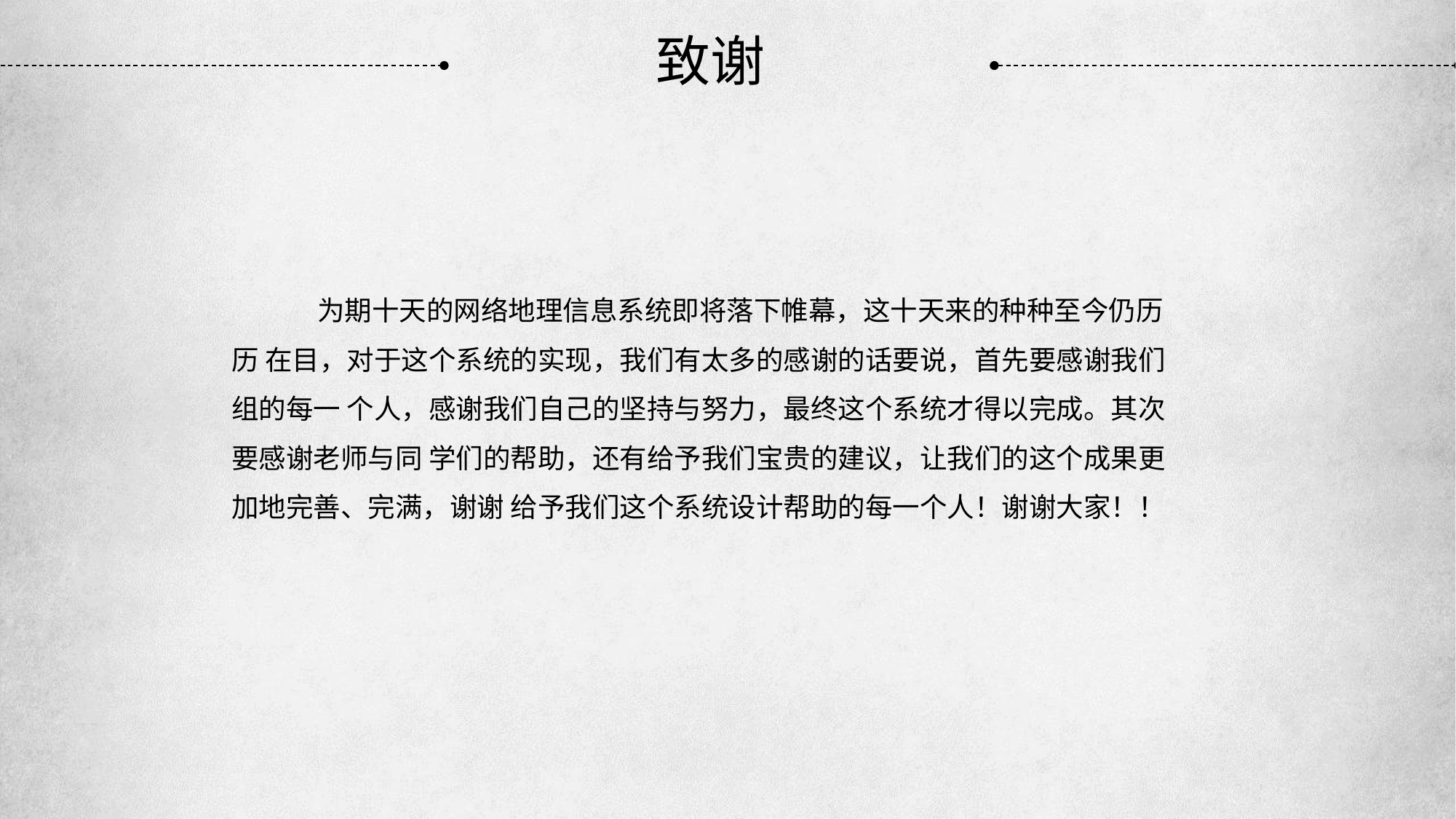

致谢
为期十天的网络地理信息系统即将落下帷幕，这十天来的种种至今仍历历 在目，对于这个系统的实现，我们有太多的感谢的话要说，首先要感谢我们组的每一 个人，感谢我们自己的坚持与努力，最终这个系统才得以完成。其次要感谢老师与同 学们的帮助，还有给予我们宝贵的建议，让我们的这个成果更加地完善、完满，谢谢 给予我们这个系统设计帮助的每一个人！谢谢大家！！